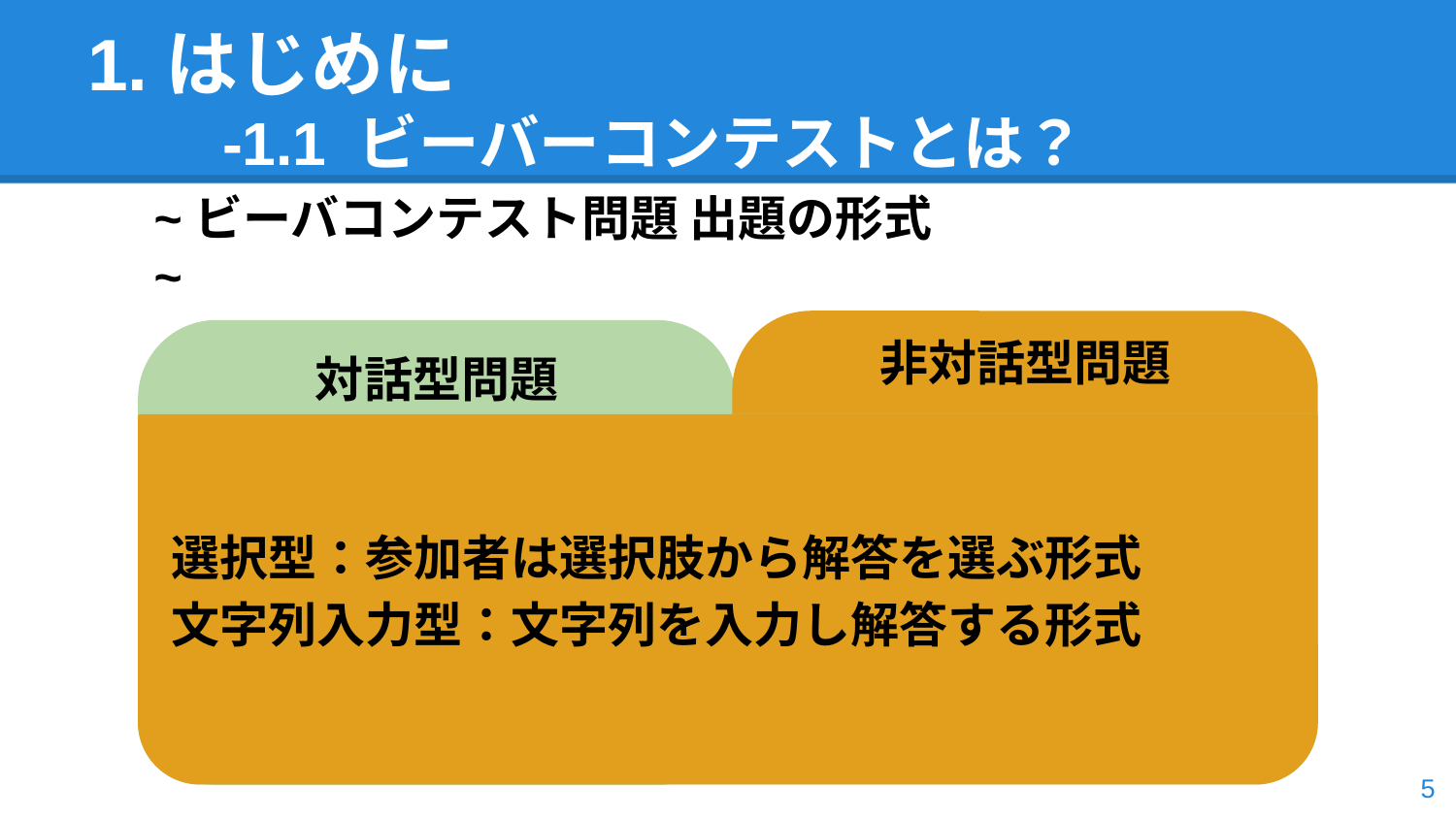

# 1.はじめに
-1.1 ビーバーコンテストとは？
~ビーバコンテスト問題 出題の形式~
非対話型問題

対話型問題

解答を選択するのではなく
参加者がオブジェクトを操作しその場で試行錯誤でき
それが解答になるもの

選択型：参加者は選択肢から解答を選ぶ形式
文字列入力型：文字列を入力し解答する形式

5